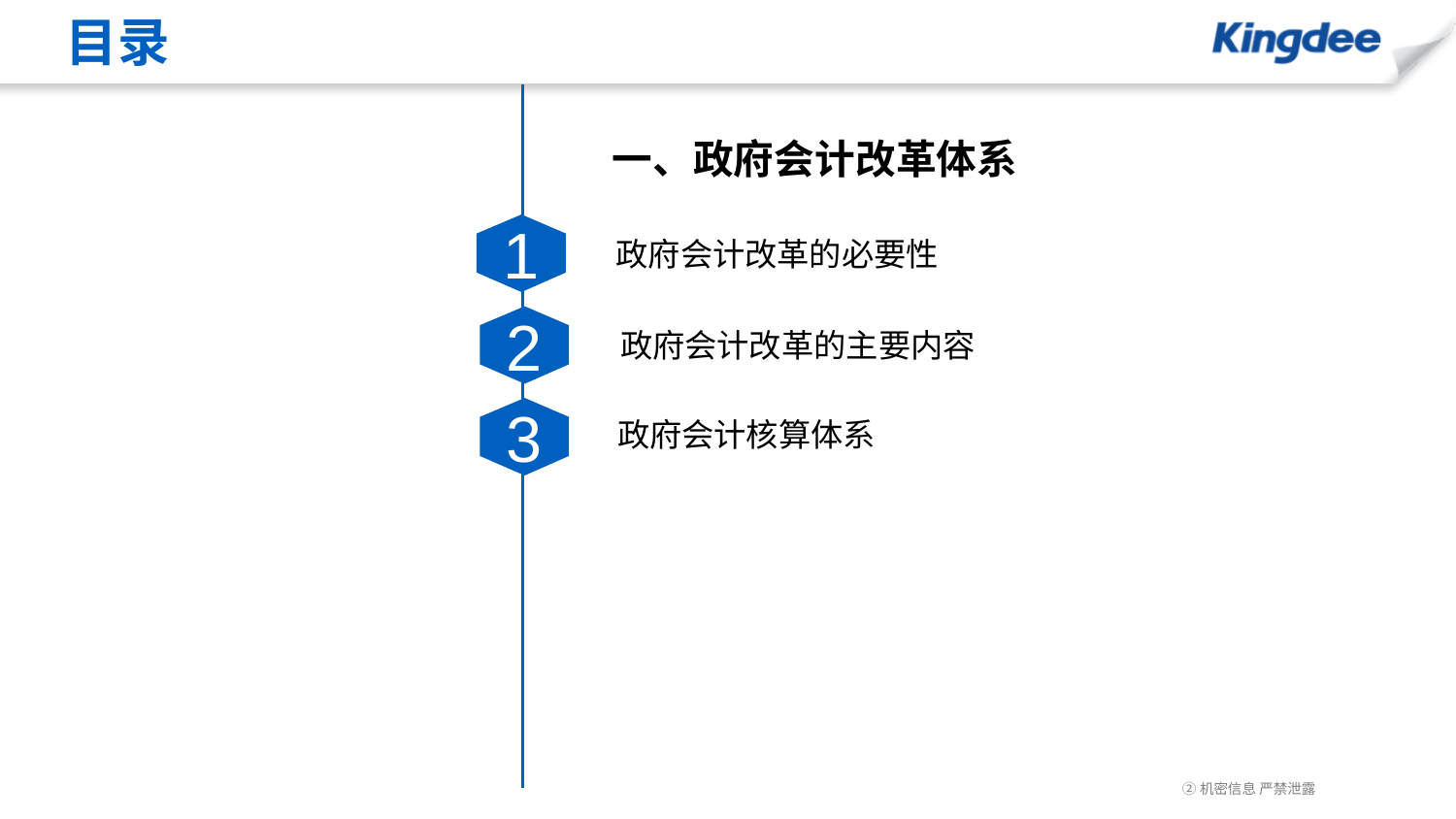

# 目录
一、政府会计改革体系
1
政府会计改革的必要性
2
政府会计改革的主要内容
3
政府会计核算体系